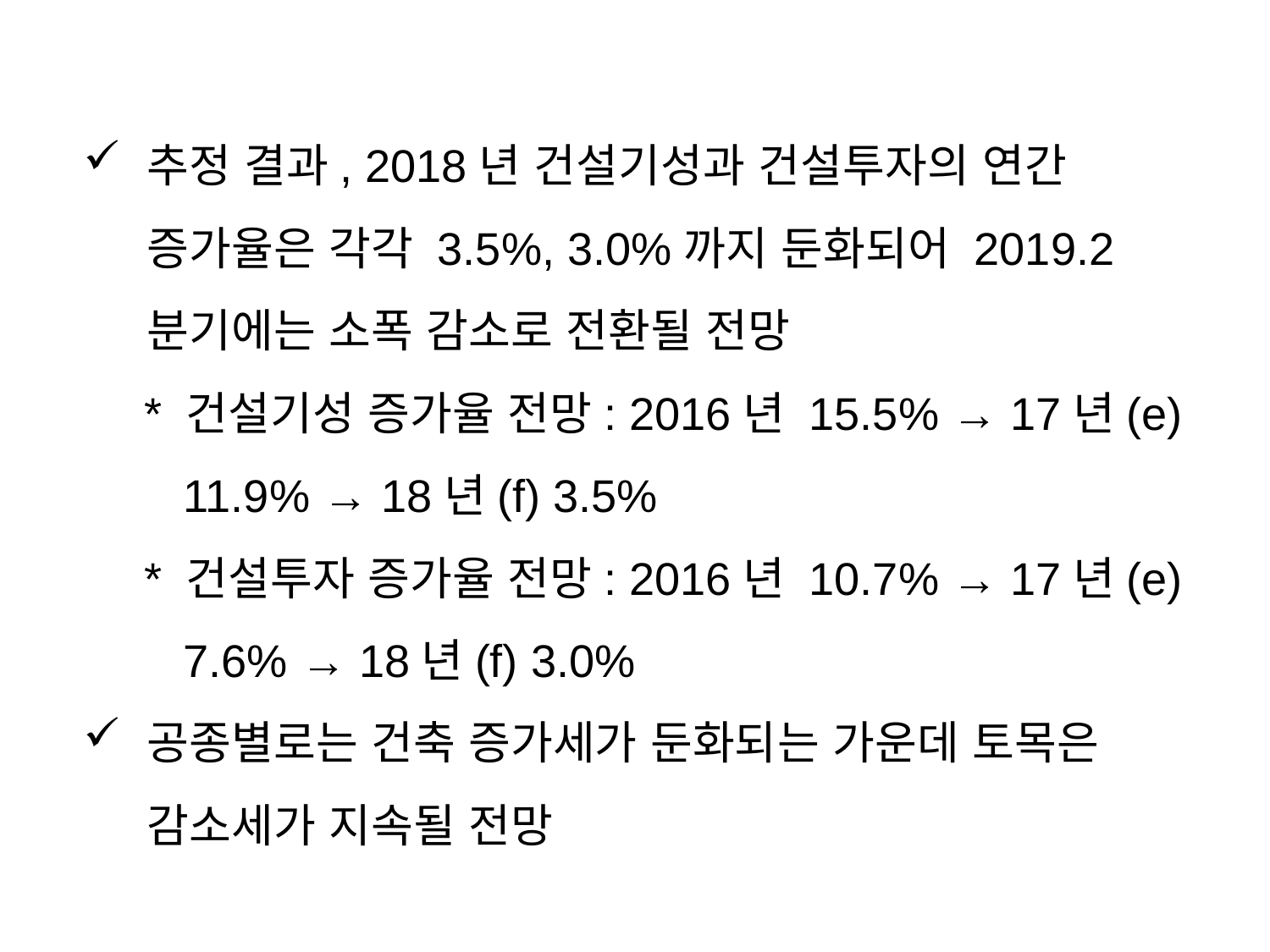

추정 결과, 2018년 건설기성과 건설투자의 연간 증가율은 각각 3.5%, 3.0%까지 둔화되어 2019.2분기에는 소폭 감소로 전환될 전망
* 건설기성 증가율 전망: 2016년 15.5% → 17년(e) 11.9% → 18년(f) 3.5%
* 건설투자 증가율 전망: 2016년 10.7% → 17년(e) 7.6% → 18년(f) 3.0%
공종별로는 건축 증가세가 둔화되는 가운데 토목은 감소세가 지속될 전망